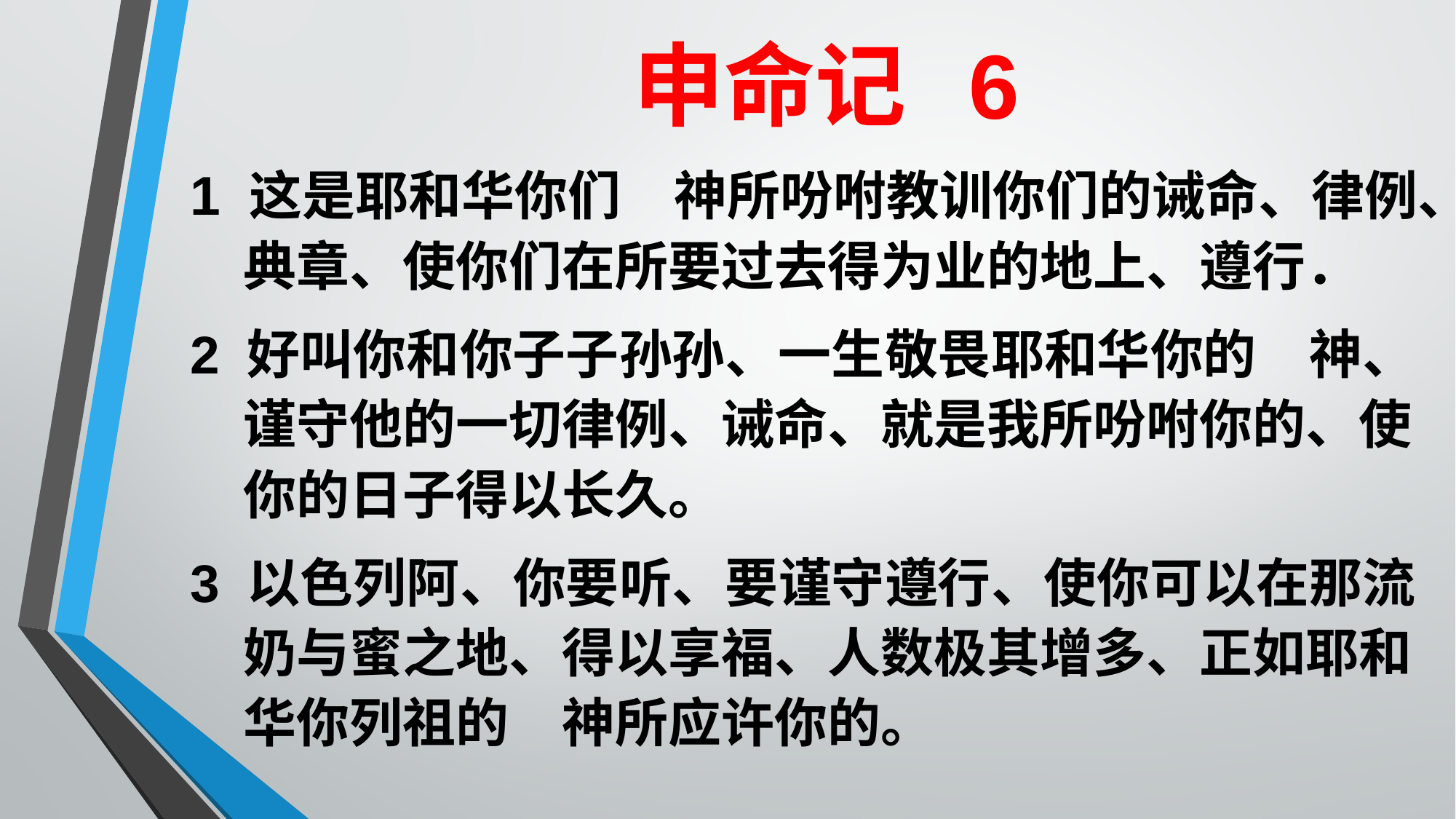

# 申命记  6
1 这是耶和华你们　神所吩咐教训你们的诫命、律例、典章、使你们在所要过去得为业的地上、遵行．
2 好叫你和你子子孙孙、一生敬畏耶和华你的　神、谨守他的一切律例、诫命、就是我所吩咐你的、使你的日子得以长久。
3 以色列阿、你要听、要谨守遵行、使你可以在那流奶与蜜之地、得以享福、人数极其增多、正如耶和华你列祖的　神所应许你的。